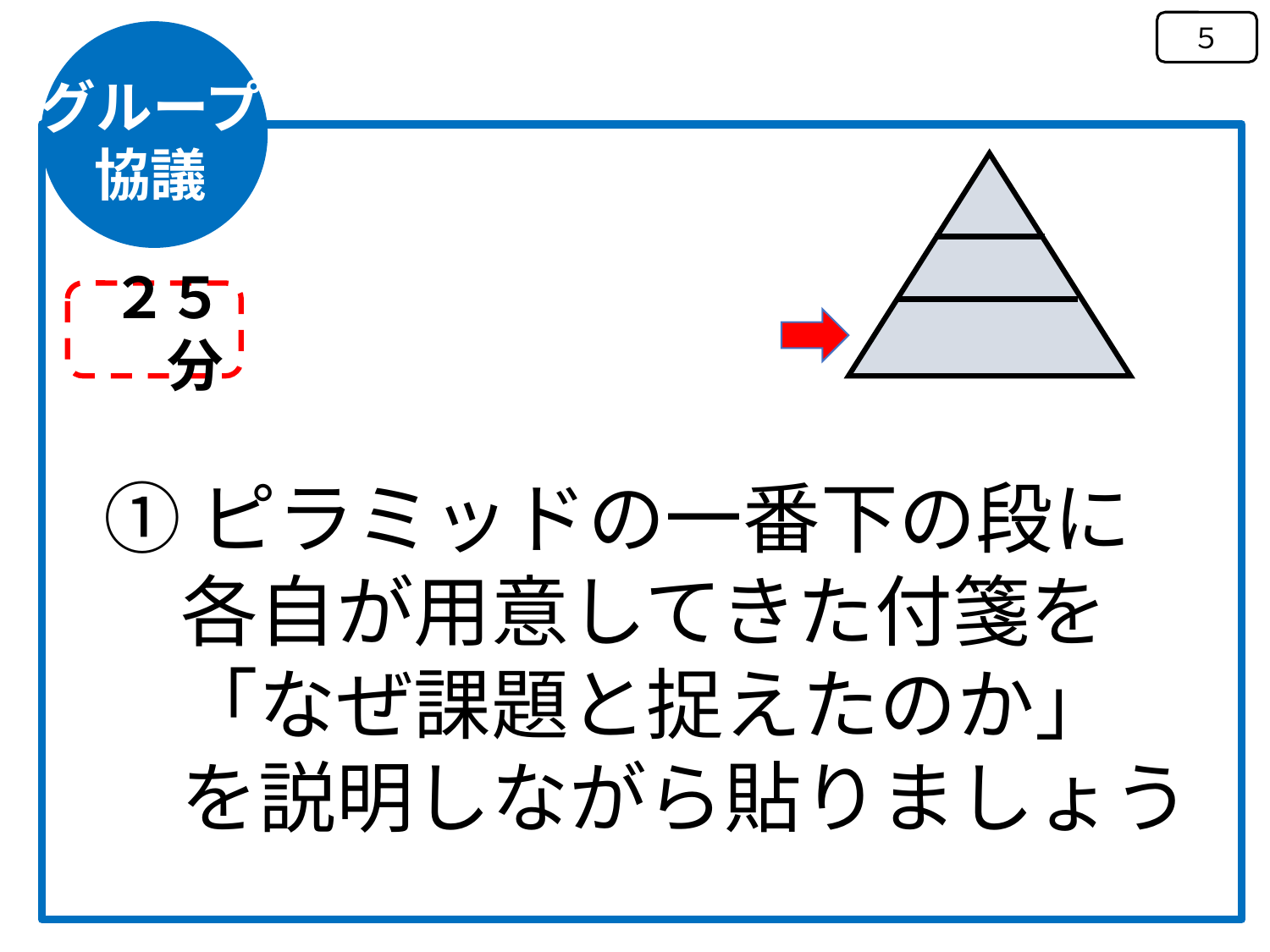

５

グループ
協議

２５分

①ピラミッドの一番下の段に
　各自が用意してきた付箋を
　「なぜ課題と捉えたのか」
　を説明しながら貼りましょう